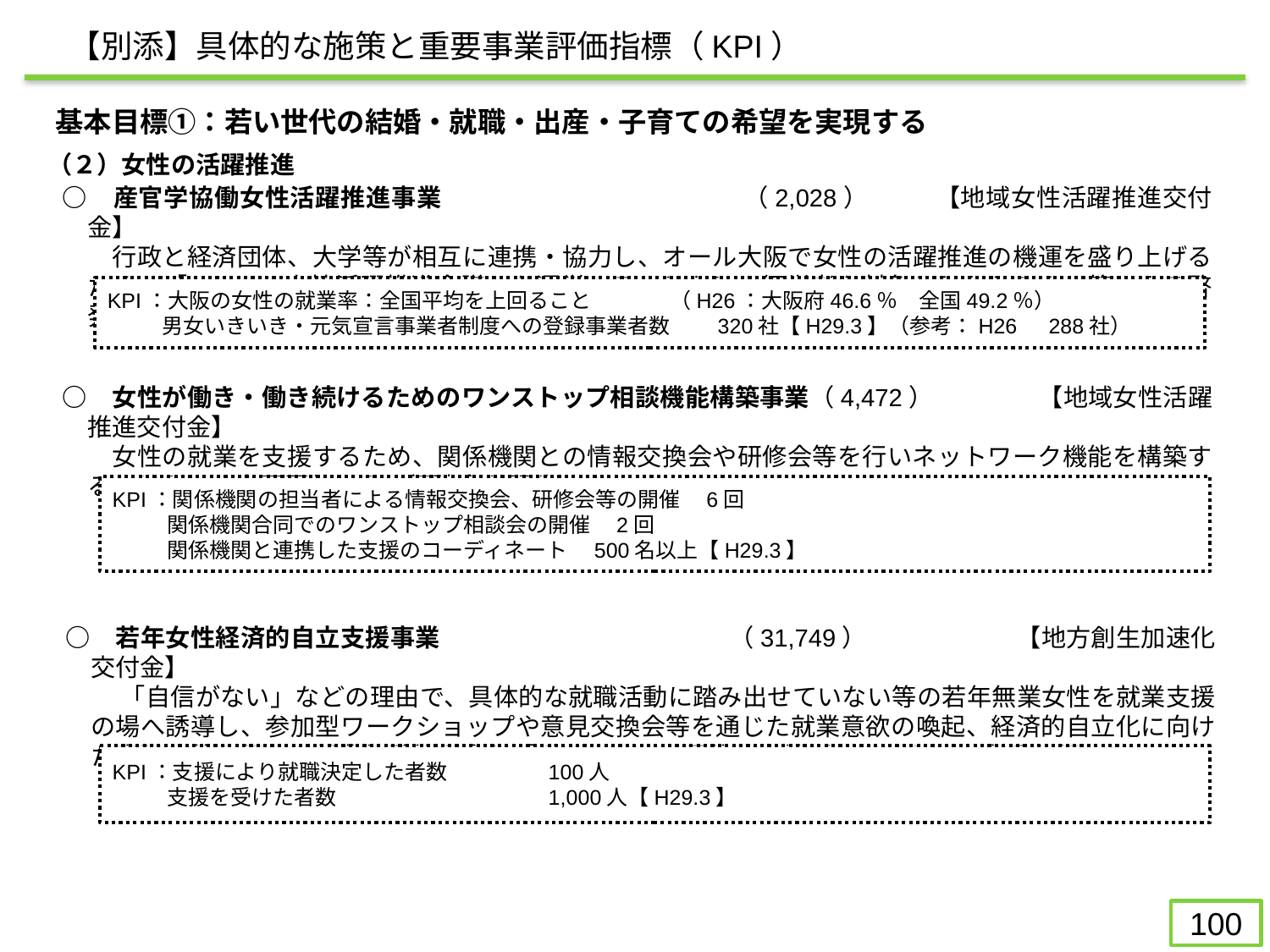

【別添】具体的な施策と重要事業評価指標（KPI）
　基本目標①：若い世代の結婚・就職・出産・子育ての希望を実現する
（２）女性の活躍推進
○	　産官学協働女性活躍推進事業			  （2,028）       　【地域女性活躍推進交付金】
　　行政と経済団体、大学等が相互に連携・協力し、オール大阪で女性の活躍推進の機運を盛り上げるため、「OSAKA女性活躍推進会議」を運営するとともに、経営者を対象としたセミナー等による啓発を行う。
KPI：大阪の女性の就業率：全国平均を上回ること	（H26：大阪府46.6％　全国49.2％）
	男女いきいき・元気宣言事業者制度への登録事業者数　　320社【H29.3】（参考：H26　288社）
○	　女性が働き・働き続けるためのワンストップ相談機能構築事業（4,472）　 　　　【地域女性活躍推進交付金】
　　女性の就業を支援するため、関係機関との情報交換会や研修会等を行いネットワーク機能を構築するとともに、合同開催による相談会を開催。
KPI：関係機関の担当者による情報交換会、研修会等の開催　6回
	関係機関合同でのワンストップ相談会の開催　2回
　	関係機関と連携した支援のコーディネート　500名以上【H29.3】
○	　若年女性経済的自立支援事業			（31,749）　　　　　　【地方創生加速化交付金】
　　 「自信がない」などの理由で、具体的な就職活動に踏み出せていない等の若年無業女性を就業支援の場へ誘導し、参加型ワークショップや意見交換会等を通じた就業意欲の喚起、経済的自立化に向けた意識改革を行い、就業体験等を含む「働く」ことへ具体的に結びつけるための支援を行う。
KPI：支援により就職決定した者数	100人
	支援を受けた者数		1,000人【H29.3】
100